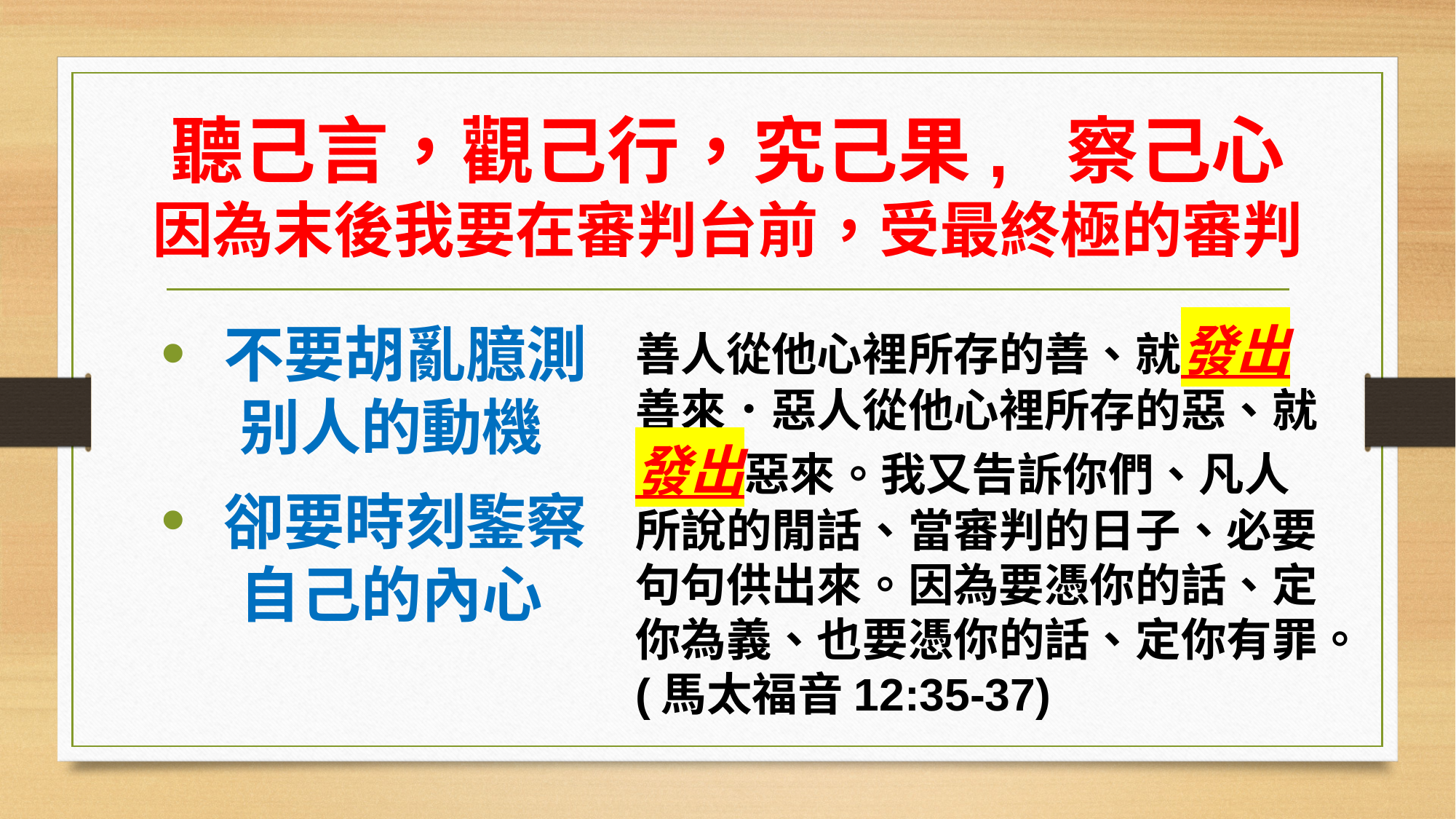

# 聽己言，觀己行，究己果,  察己心 因為末後我要在審判台前，受最終極的審判
 不要胡亂臆測别人的動機
 卻要時刻鍳察自己的內心
善人從他心裡所存的善、就發出善來．惡人從他心裡所存的惡、就發出惡來。我又告訴你們、凡人所說的閒話、當審判的日子、必要句句供出來。因為要憑你的話、定你為義、也要憑你的話、定你有罪。(馬太福音12:35-37)